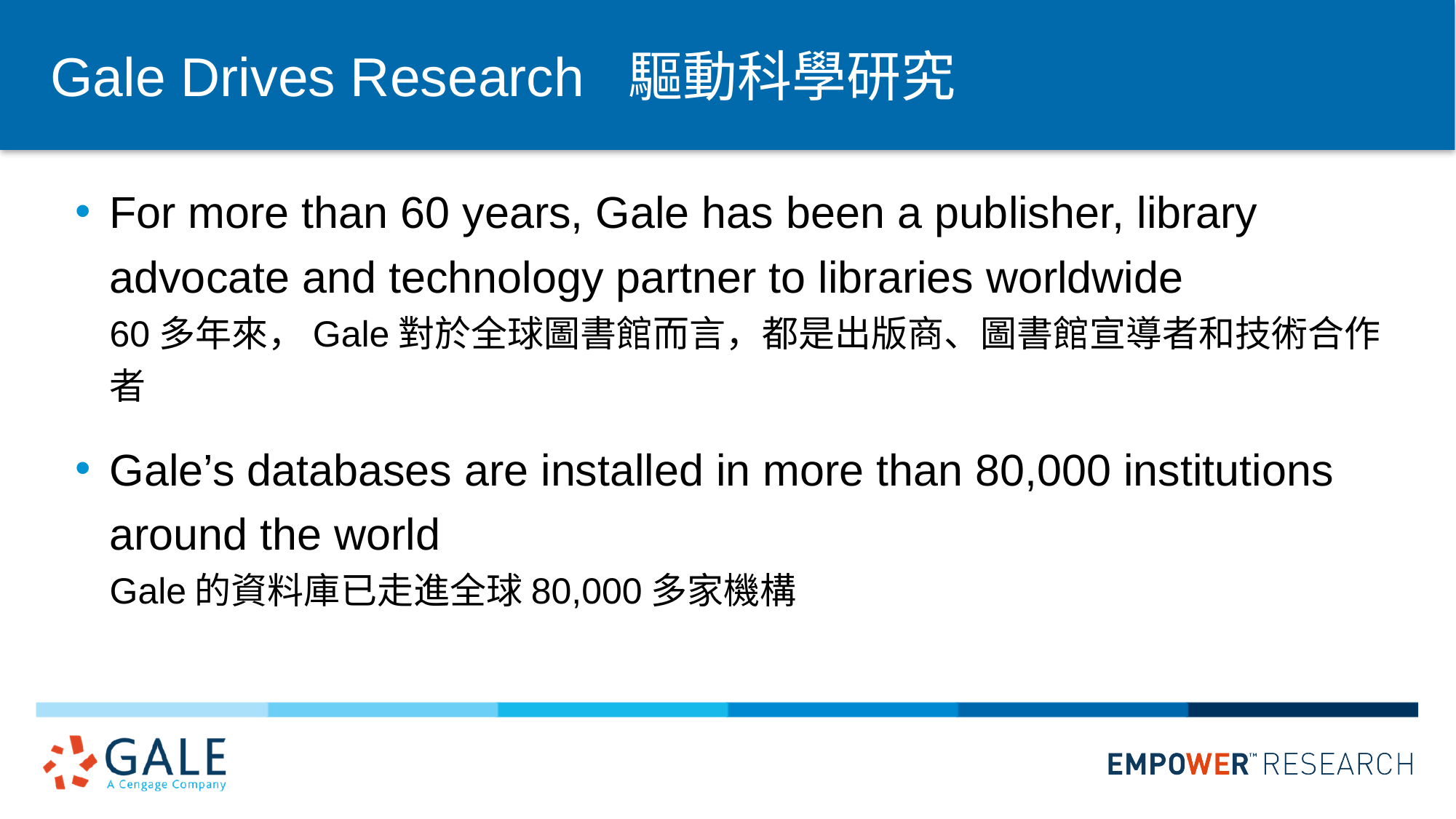

# Gale Drives Research  驅動科學研究
For more than 60 years, Gale has been a publisher, library advocate and technology partner to libraries worldwide
60多年來，Gale對於全球圖書館而言，都是出版商、圖書館宣導者和技術合作者
Gale’s databases are installed in more than 80,000 institutions around the world
Gale的資料庫已走進全球80,000多家機構